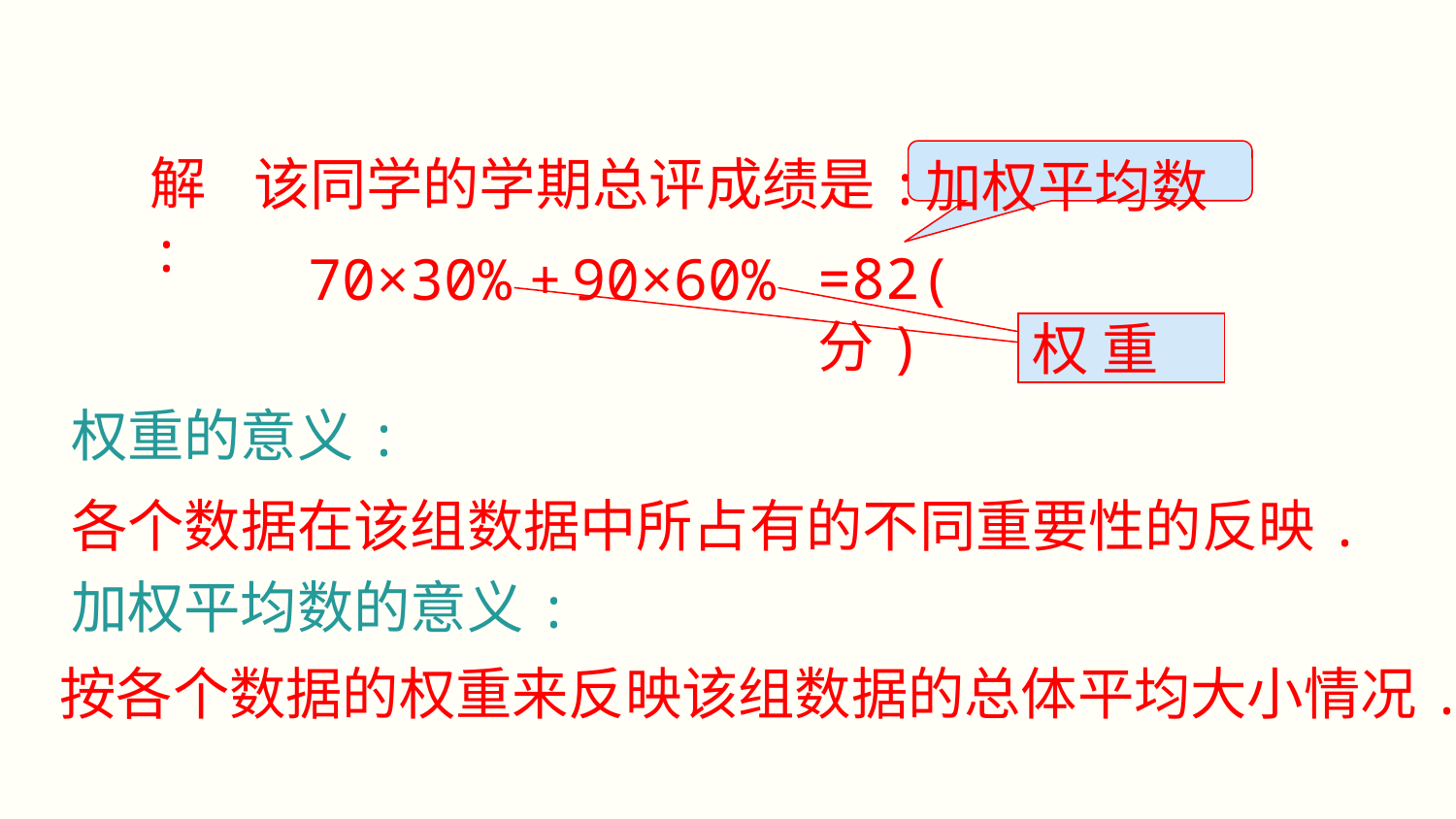

解:
加权平均数
该同学的学期总评成绩是:
70×30%
+
90×60%
=82(分)

权 重
权重的意义:
各个数据在该组数据中所占有的不同重要性的反映.
加权平均数的意义:
按各个数据的权重来反映该组数据的总体平均大小情况.